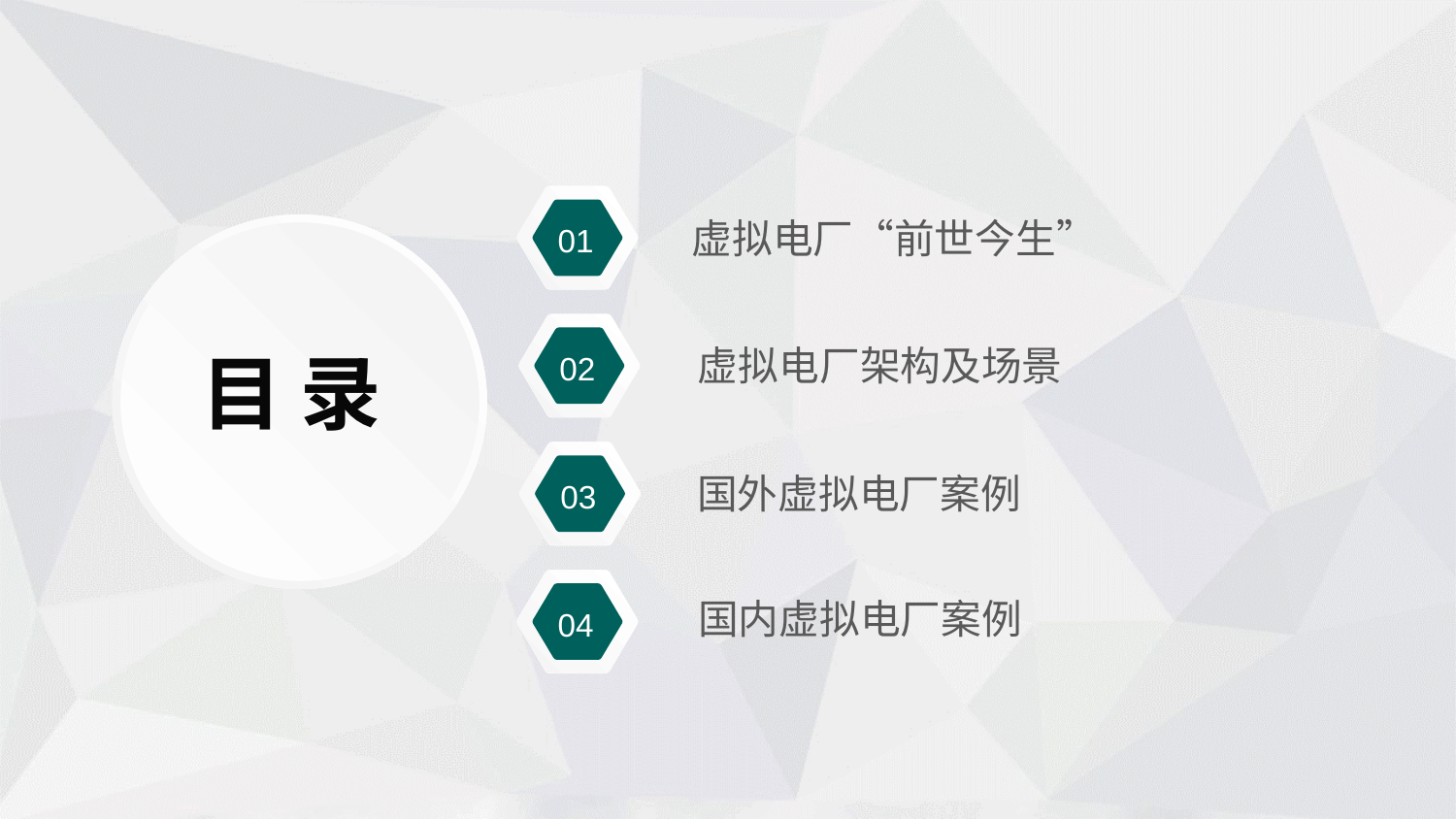

01
虚拟电厂“前世今生”

02
虚拟电厂架构及场景

03
国外虚拟电厂案例

04
国内虚拟电厂案例

目 录